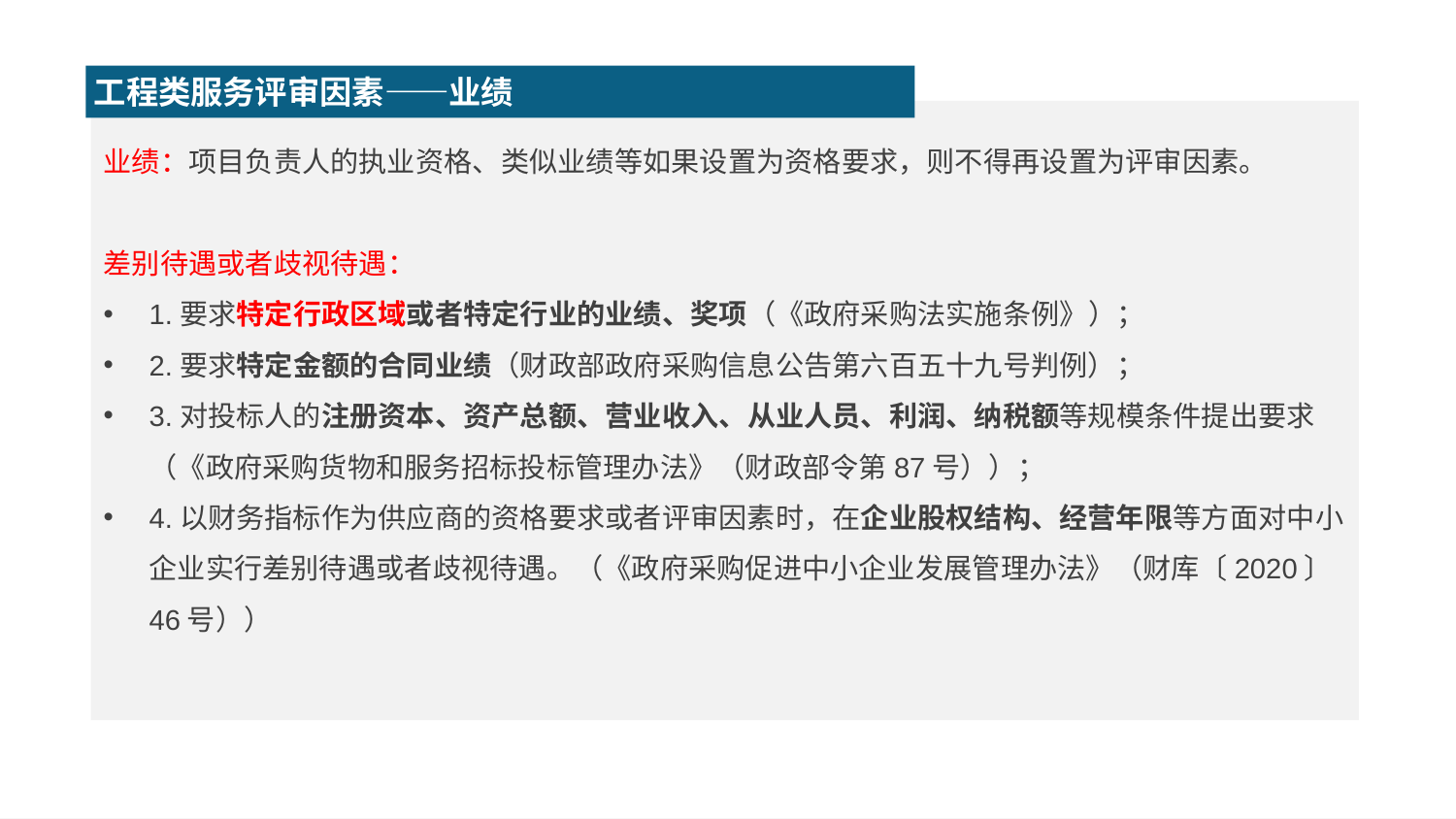

工程类服务评审因素——业绩

业绩：项目负责人的执业资格、类似业绩等如果设置为资格要求，则不得再设置为评审因素。

差别待遇或者歧视待遇：
1.要求特定行政区域或者特定行业的业绩、奖项（《政府采购法实施条例》）；
2.要求特定金额的合同业绩（财政部政府采购信息公告第六百五十九号判例）；
3.对投标人的注册资本、资产总额、营业收入、从业人员、利润、纳税额等规模条件提出要求（《政府采购货物和服务招标投标管理办法》（财政部令第87号））；
4.以财务指标作为供应商的资格要求或者评审因素时，在企业股权结构、经营年限等方面对中小企业实行差别待遇或者歧视待遇。（《政府采购促进中小企业发展管理办法》（财库〔2020〕46号））